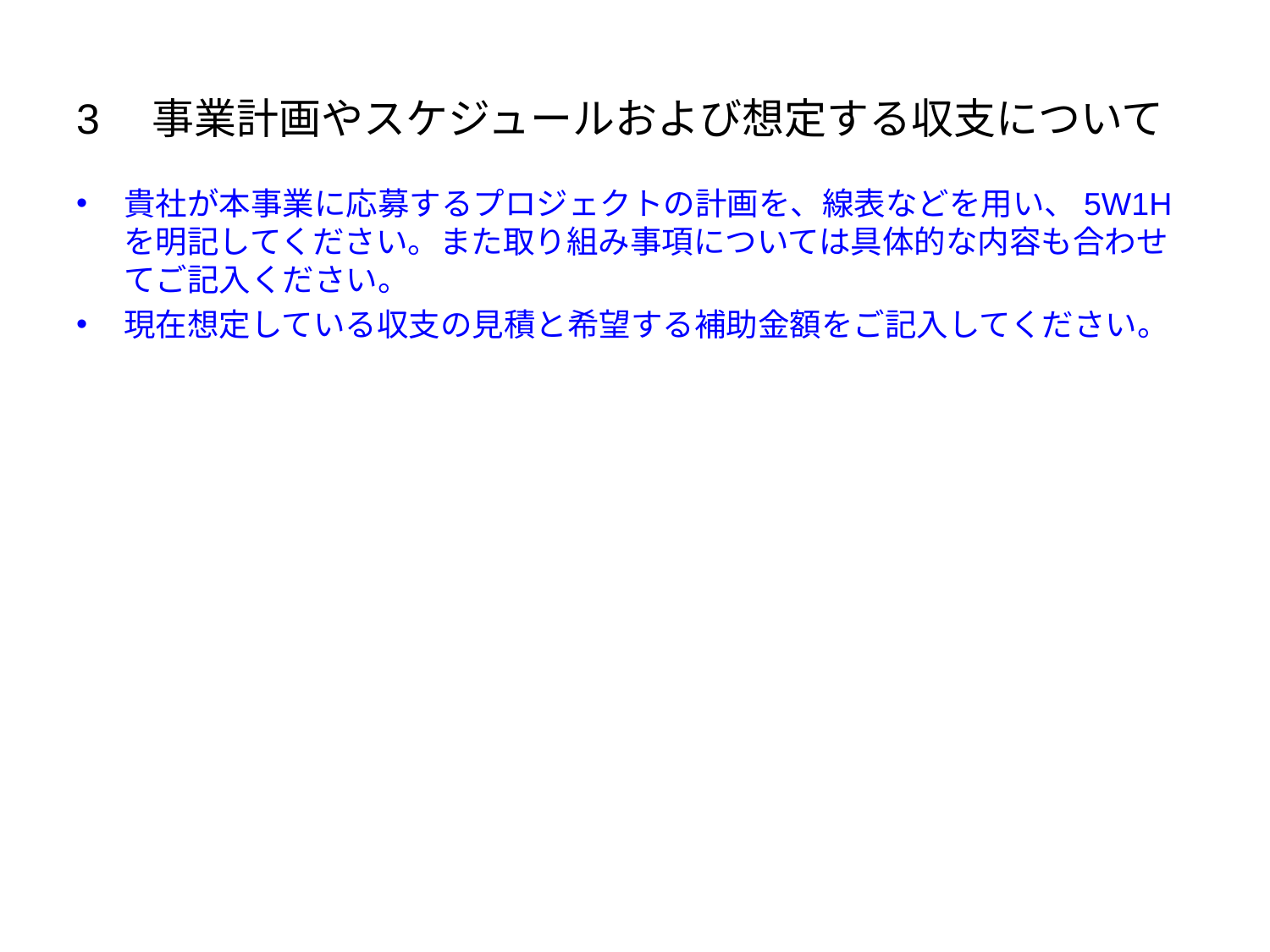

# 3　事業計画やスケジュールおよび想定する収支について
貴社が本事業に応募するプロジェクトの計画を、線表などを用い、5W1Hを明記してください。また取り組み事項については具体的な内容も合わせてご記入ください。
現在想定している収支の見積と希望する補助金額をご記入してください。